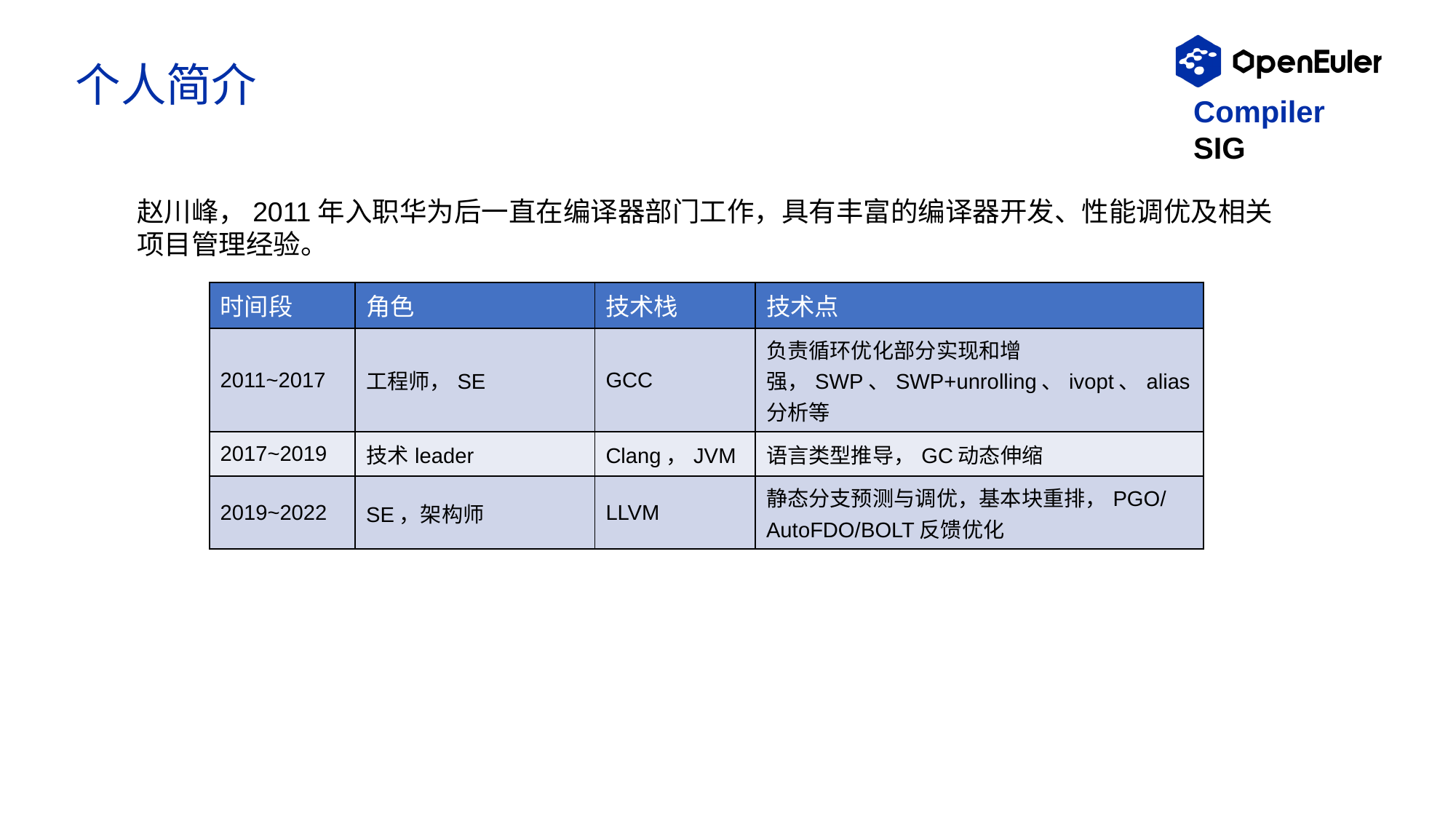

# 个人简介
赵川峰，2011年入职华为后一直在编译器部门工作，具有丰富的编译器开发、性能调优及相关项目管理经验。
| 时间段 | 角色 | 技术栈 | 技术点 |
| --- | --- | --- | --- |
| 2011~2017 | 工程师，SE | GCC | 负责循环优化部分实现和增强，SWP、SWP+unrolling、ivopt、alias分析等 |
| 2017~2019 | 技术leader | Clang，JVM | 语言类型推导，GC动态伸缩 |
| 2019~2022 | SE，架构师 | LLVM | 静态分支预测与调优，基本块重排，PGO/AutoFDO/BOLT反馈优化 |